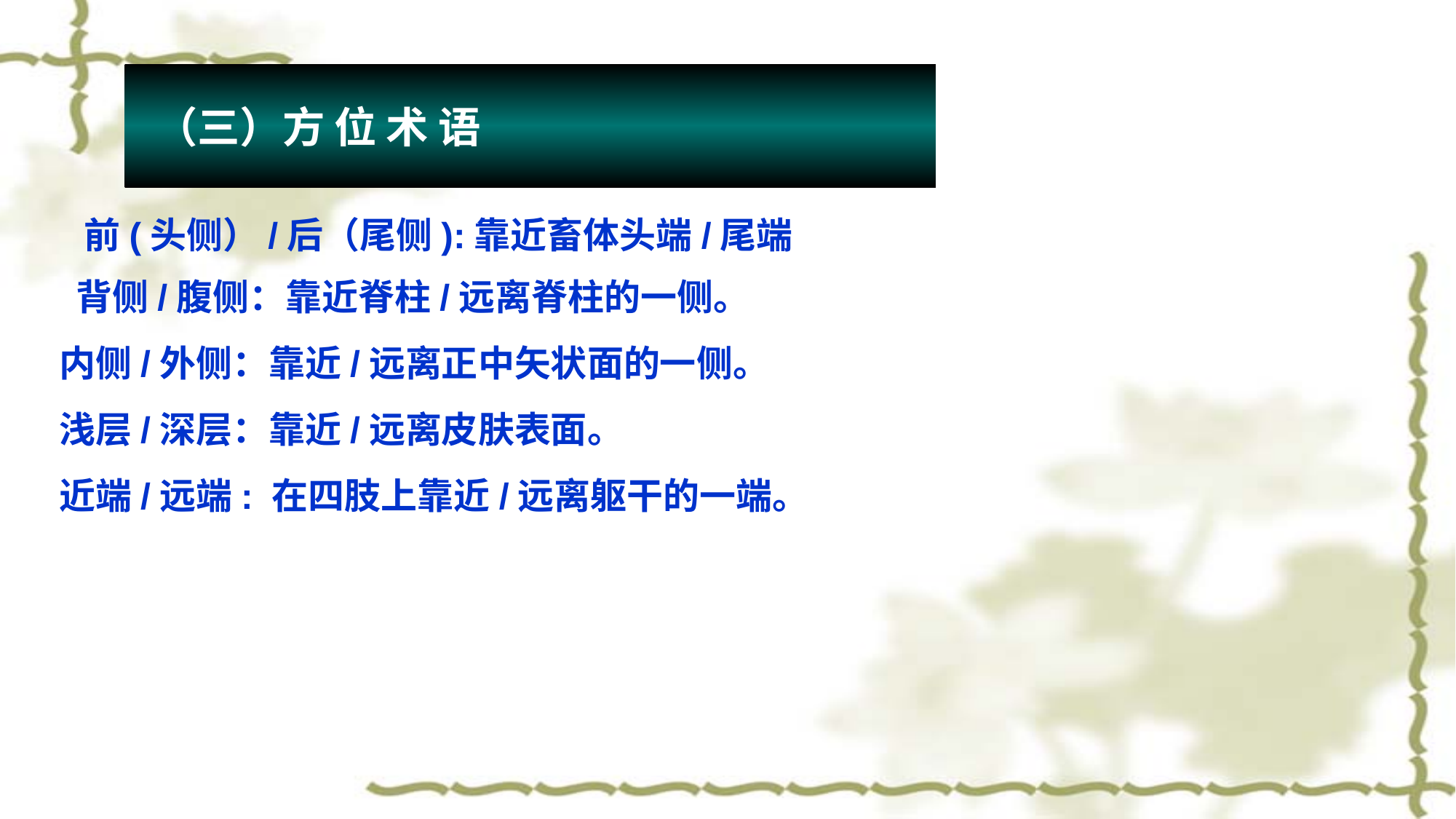

（三）方 位 术 语
  前(头侧）/后（尾侧):靠近畜体头端/尾端
 背侧/腹侧：靠近脊柱/远离脊柱的一侧。
内侧/外侧：靠近/远离正中矢状面的一侧。
浅层/深层：靠近/远离皮肤表面。
近端/远端: 在四肢上靠近/远离躯干的一端。